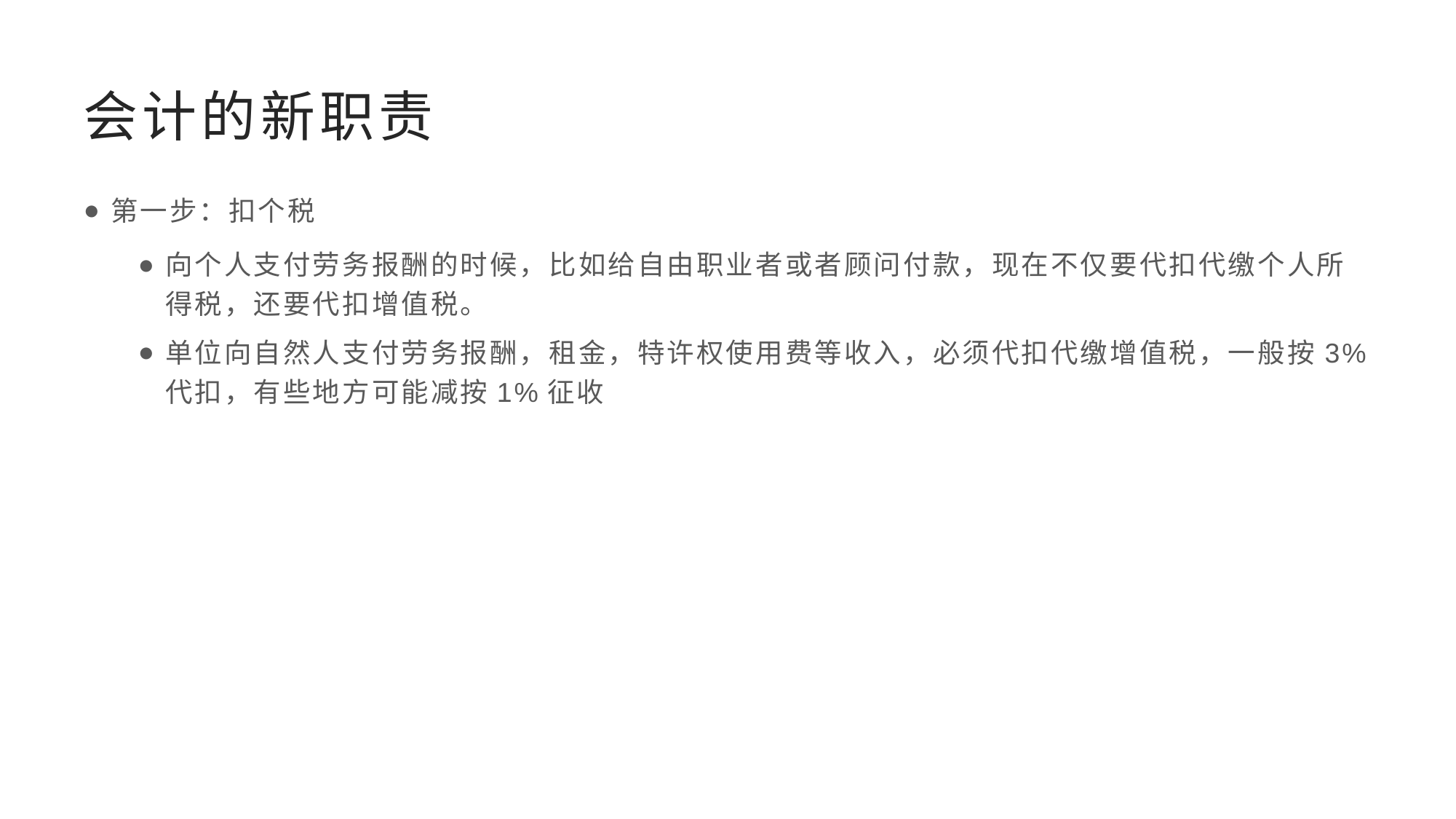

# 会计的新职责
第一步：扣个税
向个人支付劳务报酬的时候，比如给自由职业者或者顾问付款，现在不仅要代扣代缴个人所得税，还要代扣增值税。
单位向自然人支付劳务报酬，租金，特许权使用费等收入，必须代扣代缴增值税，一般按3%代扣，有些地方可能减按1%征收